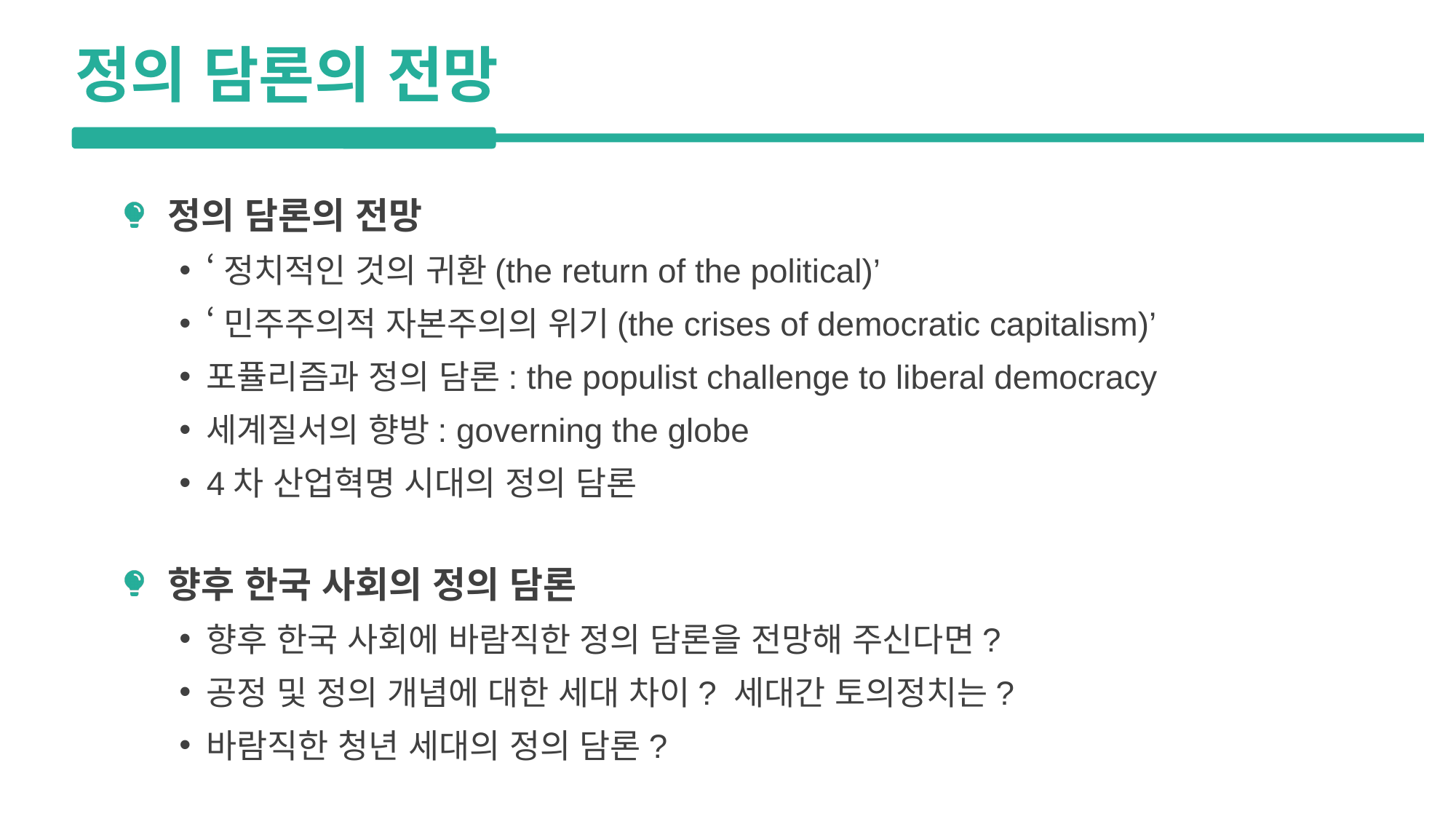

정의 담론의 전망
정의 담론의 전망
‘정치적인 것의 귀환(the return of the political)’
‘민주주의적 자본주의의 위기(the crises of democratic capitalism)’
포퓰리즘과 정의 담론: the populist challenge to liberal democracy
세계질서의 향방: governing the globe
4차 산업혁명 시대의 정의 담론

향후 한국 사회의 정의 담론
향후 한국 사회에 바람직한 정의 담론을 전망해 주신다면?
공정 및 정의 개념에 대한 세대 차이? 세대간 토의정치는?
바람직한 청년 세대의 정의 담론?